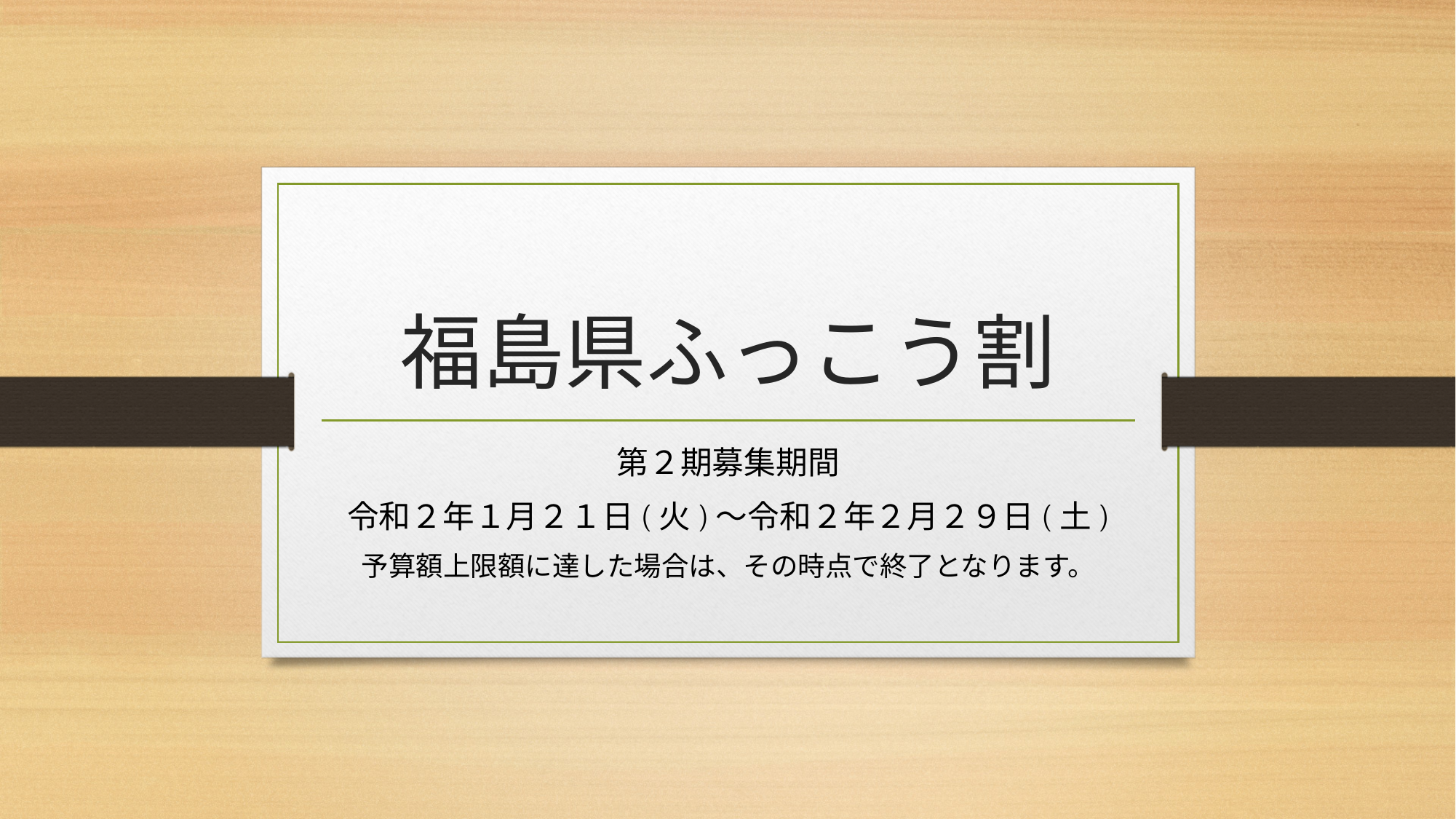

# 福島県ふっこう割
第２期募集期間
令和２年１月２１日(火)～令和２年２月２９日(土)
予算額上限額に達した場合は、その時点で終了となります。